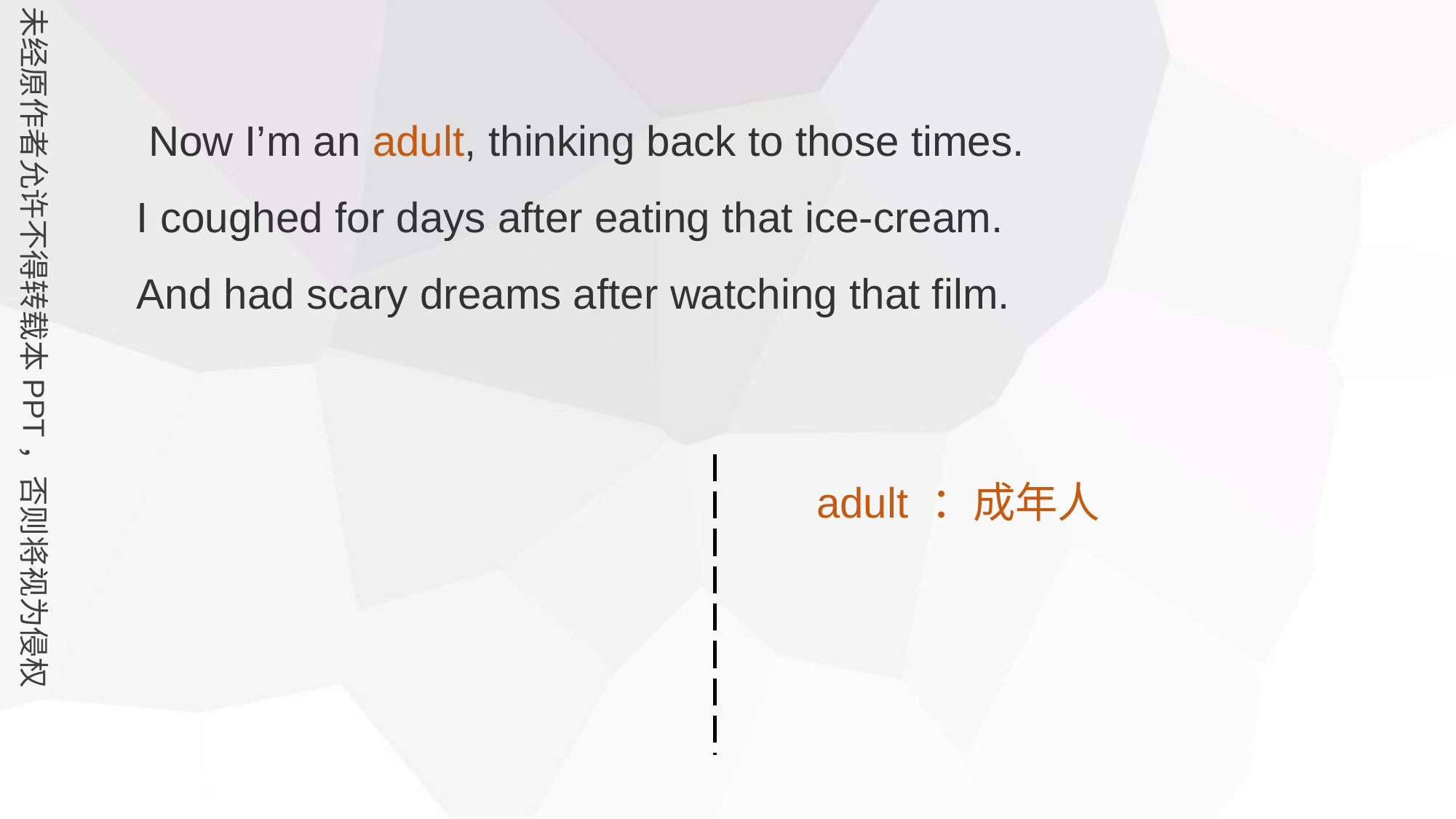

Now I’m an adult, thinking back to those times.
I coughed for days after eating that ice-cream.
And had scary dreams after watching that film.
adult ：成年人